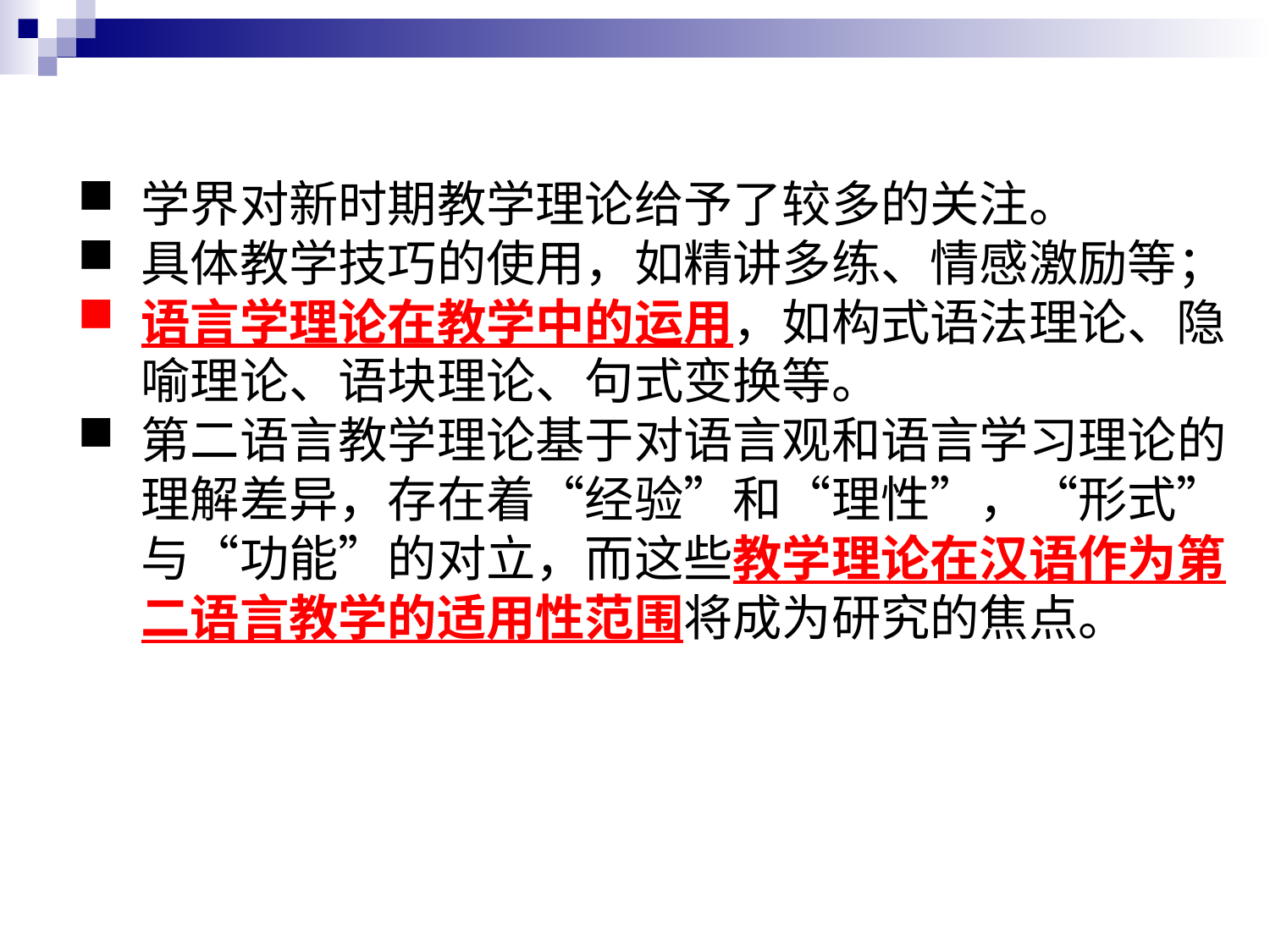

学界对新时期教学理论给予了较多的关注。
具体教学技巧的使用，如精讲多练、情感激励等；
语言学理论在教学中的运用，如构式语法理论、隐喻理论、语块理论、句式变换等。
第二语言教学理论基于对语言观和语言学习理论的理解差异，存在着“经验”和“理性”，“形式”与“功能”的对立，而这些教学理论在汉语作为第二语言教学的适用性范围将成为研究的焦点。